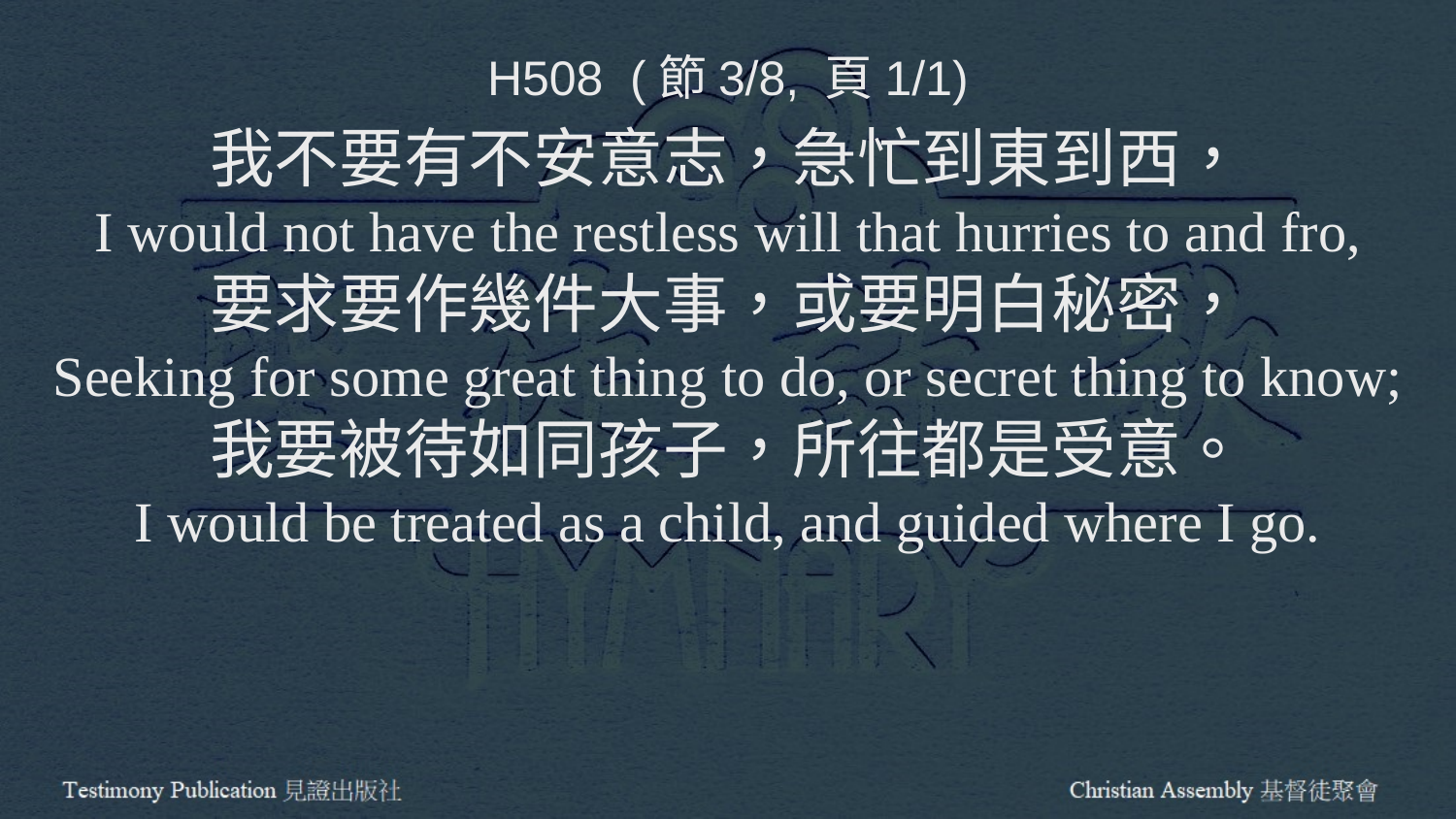

H508  (節3/8, 頁1/1)
我不要有不安意志，急忙到東到西，
I would not have the restless will that hurries to and fro,
要求要作幾件大事，或要明白秘密，
Seeking for some great thing to do, or secret thing to know;
我要被待如同孩子，所往都是受意。
I would be treated as a child, and guided where I go.